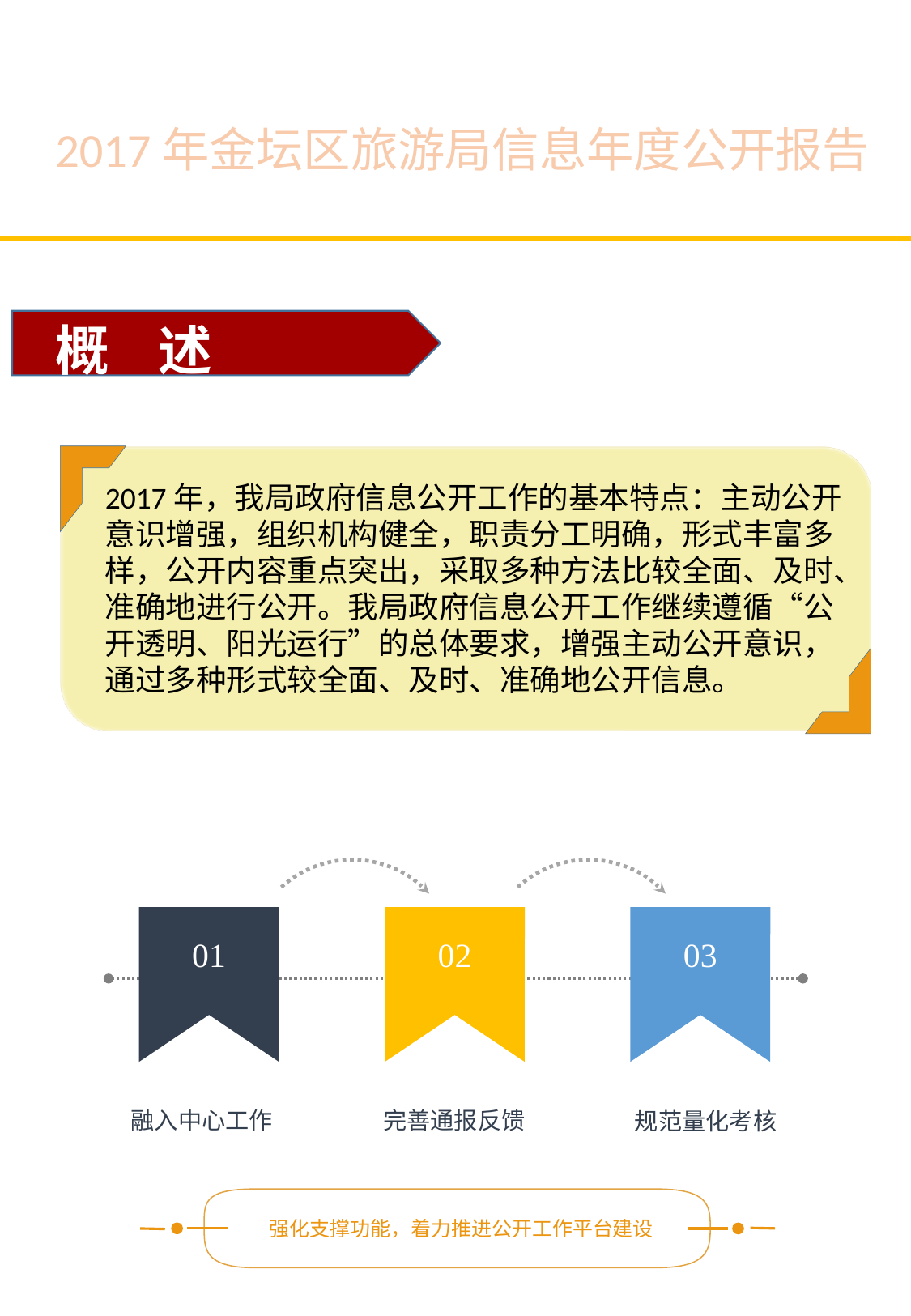

2017年金坛区旅游局信息年度公开报告

概    述

2017年，我局政府信息公开工作的基本特点：主动公开意识增强，组织机构健全，职责分工明确，形式丰富多样，公开内容重点突出，采取多种方法比较全面、及时、准确地进行公开。我局政府信息公开工作继续遵循“公开透明、阳光运行”的总体要求，增强主动公开意识，通过多种形式较全面、及时、准确地公开信息。

01

02

03
融入中心工作
完善通报反馈
规范量化考核

强化支撑功能，着力推进公开工作平台建设